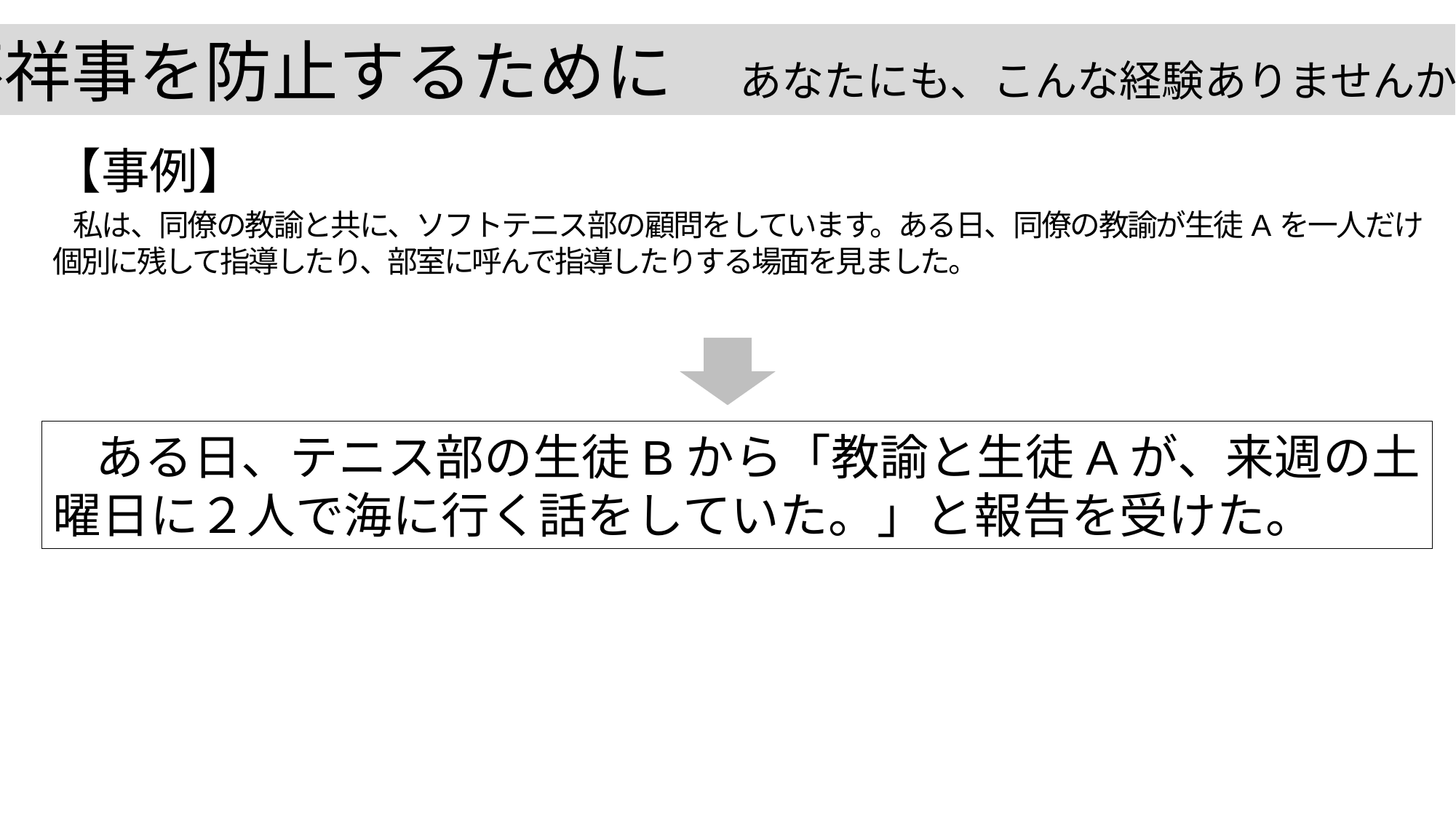

不祥事を防止するために　あなたにも、こんな経験ありませんか？
【事例】
私は、同僚の教諭と共に、ソフトテニス部の顧問をしています。ある日、同僚の教諭が生徒Aを一人だけ個別に残して指導したり、部室に呼んで指導したりする場面を見ました。

ある日、テニス部の生徒Bから「教諭と生徒Aが、来週の土曜日に２人で海に行く話をしていた。」と報告を受けた。